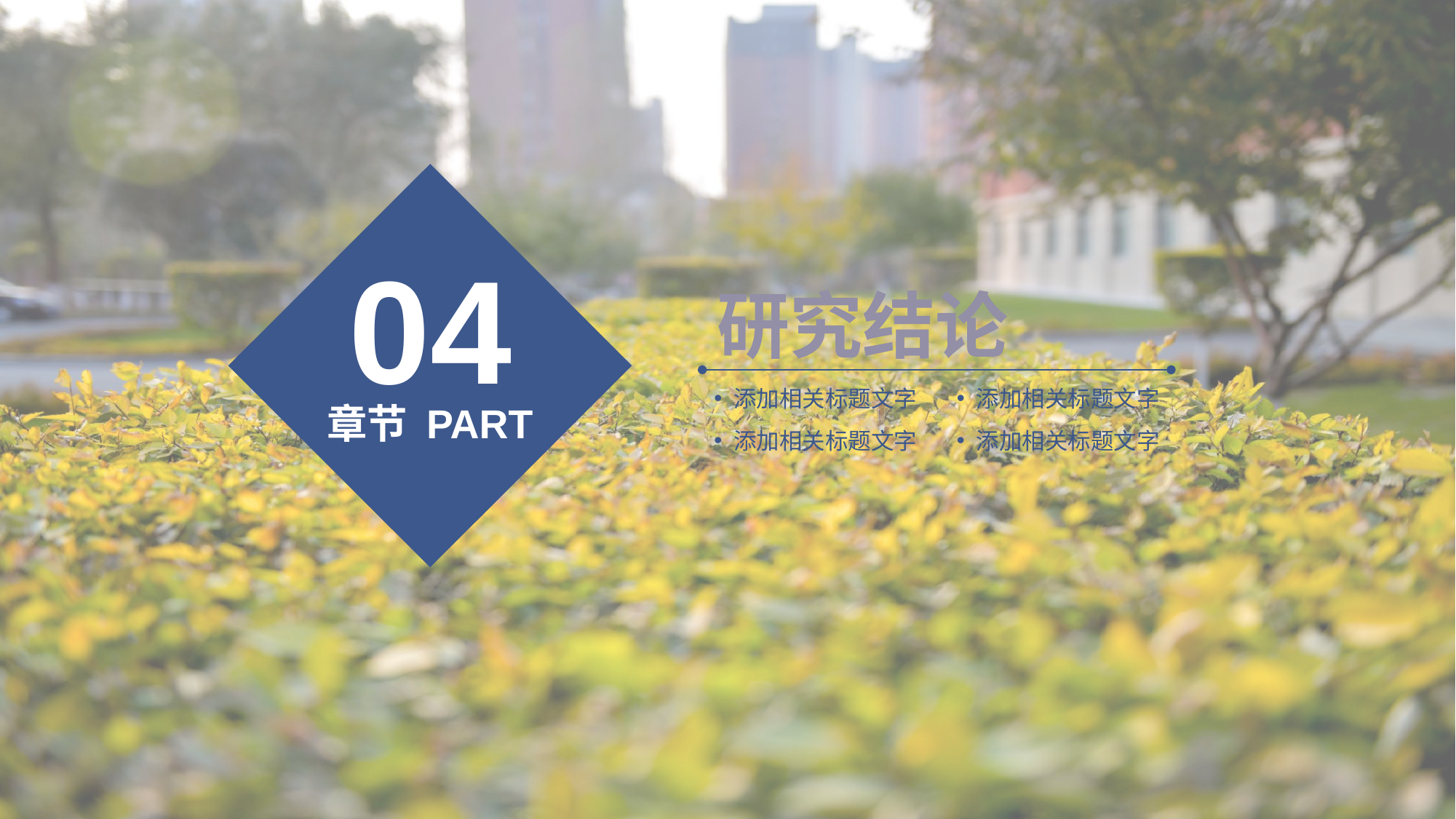

04
研究结论
添加相关标题文字
添加相关标题文字
章节 PART
添加相关标题文字
添加相关标题文字